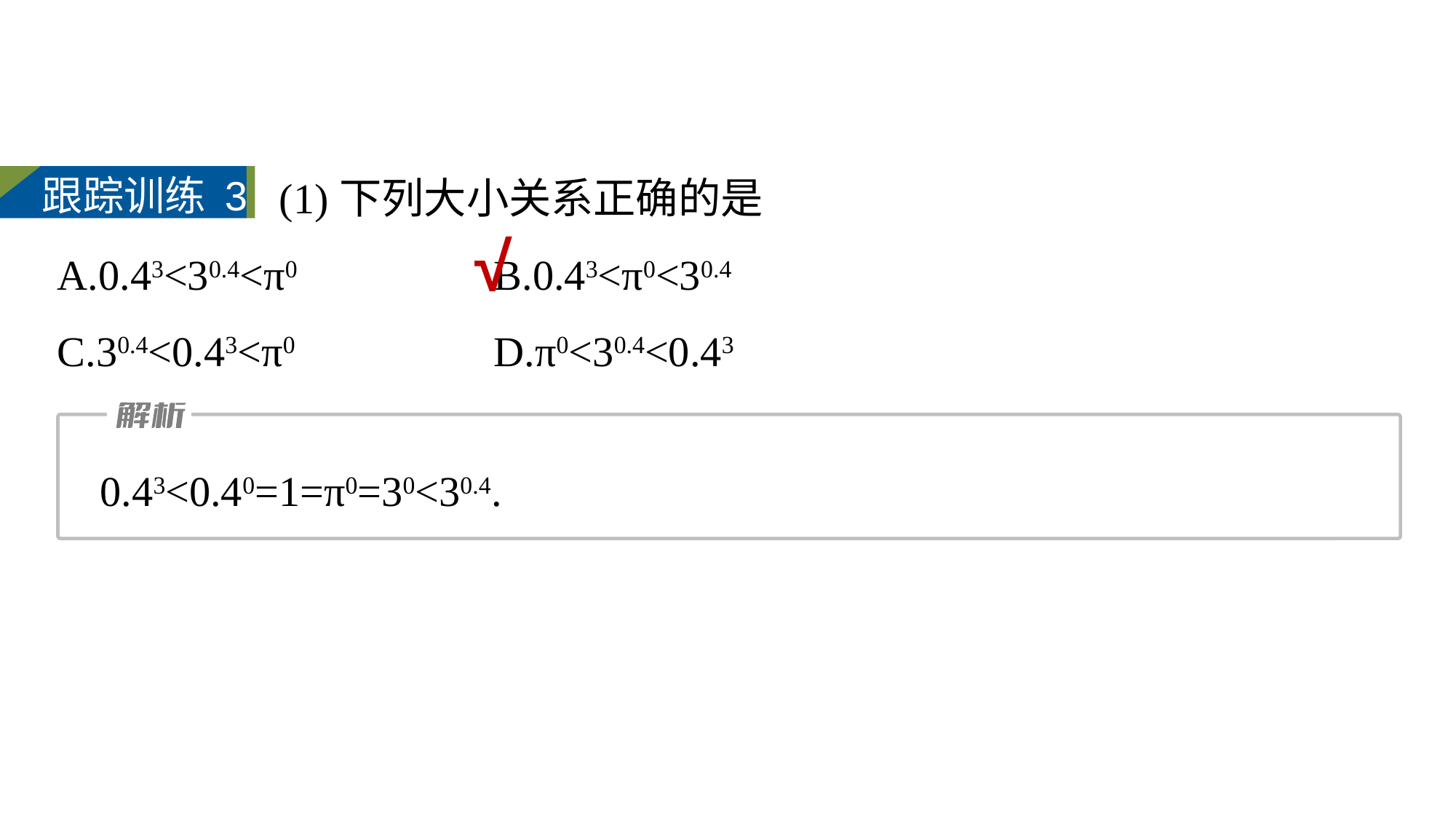

(1)下列大小关系正确的是
A.0.43<30.4<π0			B.0.43<π0<30.4
C.30.4<0.43<π0			D.π0<30.4<0.43
跟踪训练 3

√

0.43<0.40=1=π0=30<30.4.